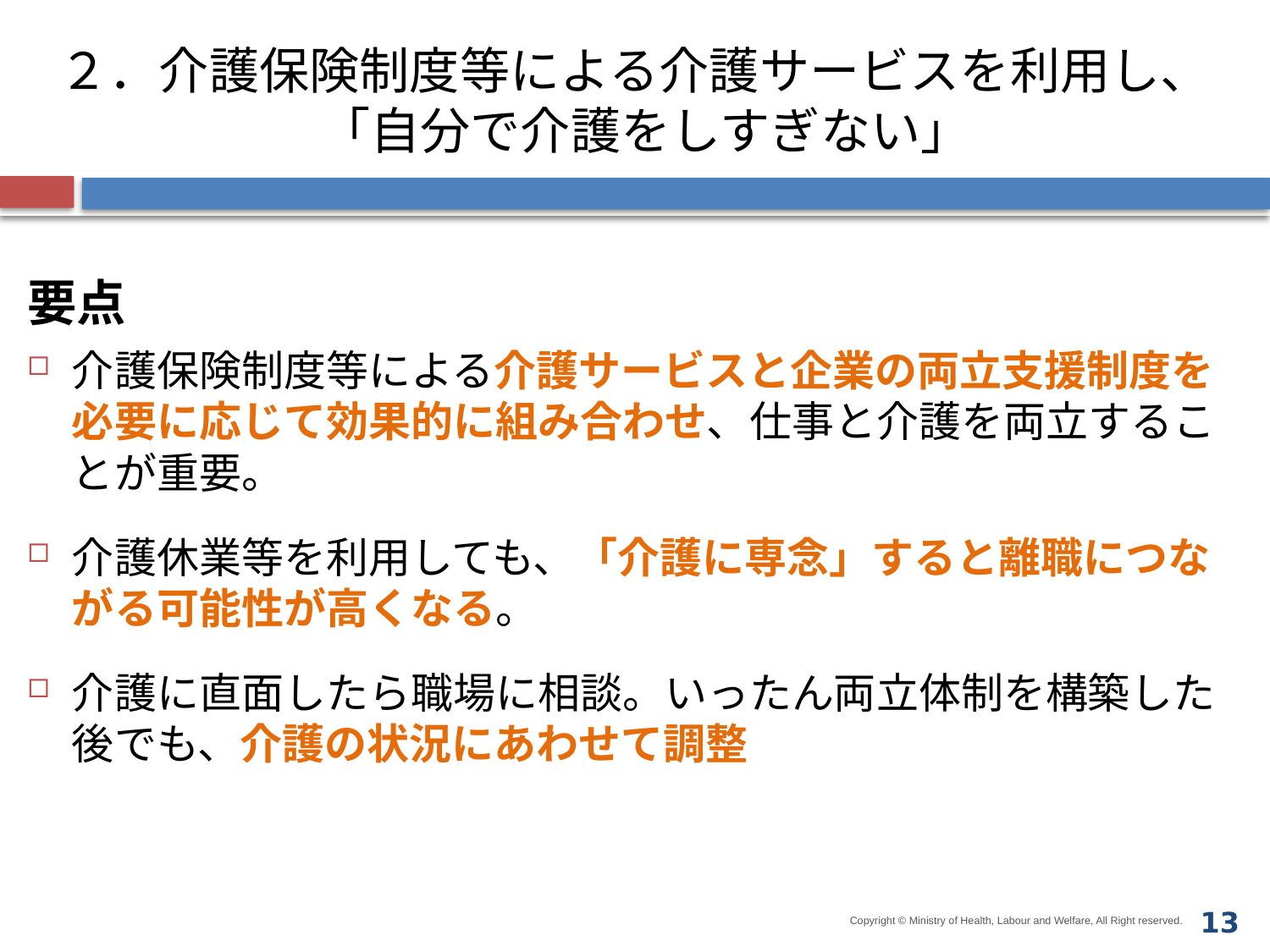

# ２．介護保険制度等による介護サービスを利用し、 「自分で介護をしすぎない」
要点
介護保険制度等による介護サービスと企業の両立支援制度を必要に応じて効果的に組み合わせ、仕事と介護を両立することが重要。
介護休業等を利用しても、「介護に専念」すると離職につながる可能性が高くなる。
介護に直面したら職場に相談。いったん両立体制を構築した後でも、介護の状況にあわせて調整

13